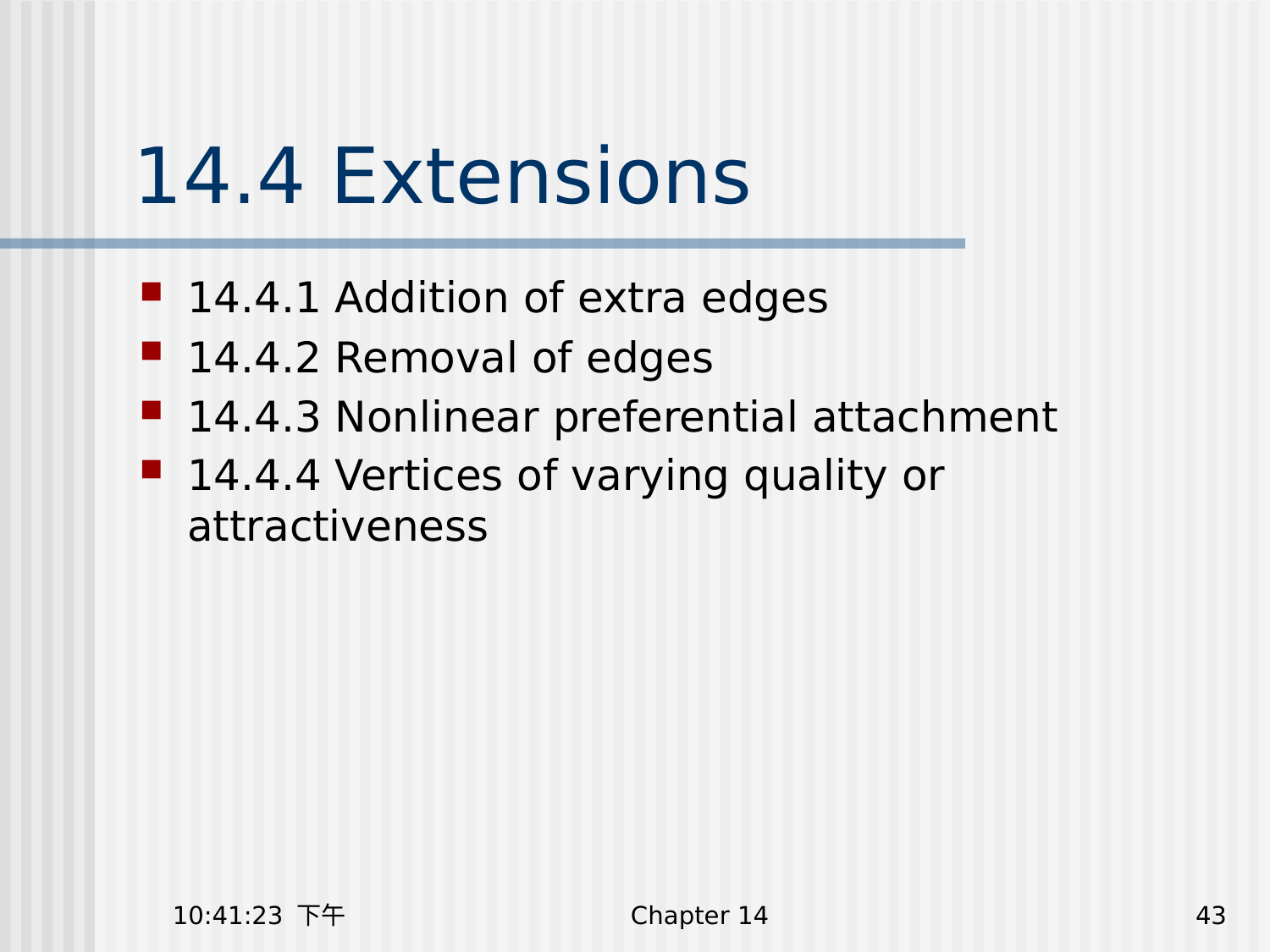

# 14.4 Extensions
14.4.1 Addition of extra edges
14.4.2 Removal of edges
14.4.3 Nonlinear preferential attachment
14.4.4 Vertices of varying quality or attractiveness
10:41:23 下午
Chapter 14
43